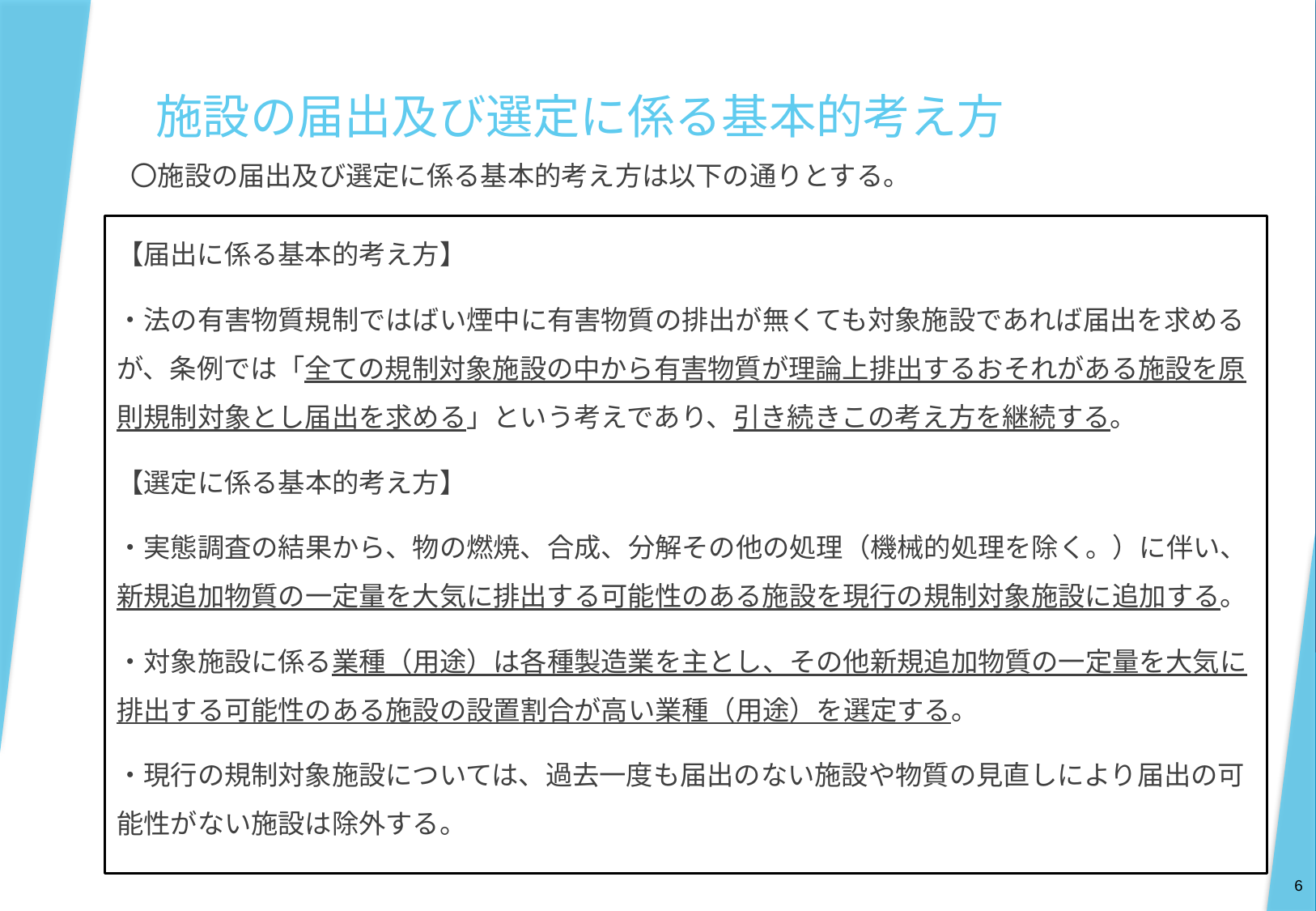

# 施設の届出及び選定に係る基本的考え方
〇施設の届出及び選定に係る基本的考え方は以下の通りとする。
【届出に係る基本的考え方】
・法の有害物質規制ではばい煙中に有害物質の排出が無くても対象施設であれば届出を求めるが、条例では「全ての規制対象施設の中から有害物質が理論上排出するおそれがある施設を原則規制対象とし届出を求める」という考えであり、引き続きこの考え方を継続する。
【選定に係る基本的考え方】
・実態調査の結果から、物の燃焼、合成、分解その他の処理（機械的処理を除く。）に伴い、新規追加物質の一定量を大気に排出する可能性のある施設を現行の規制対象施設に追加する。
・対象施設に係る業種（用途）は各種製造業を主とし、その他新規追加物質の一定量を大気に排出する可能性のある施設の設置割合が高い業種（用途）を選定する。
・現行の規制対象施設については、過去一度も届出のない施設や物質の見直しにより届出の可能性がない施設は除外する。

6